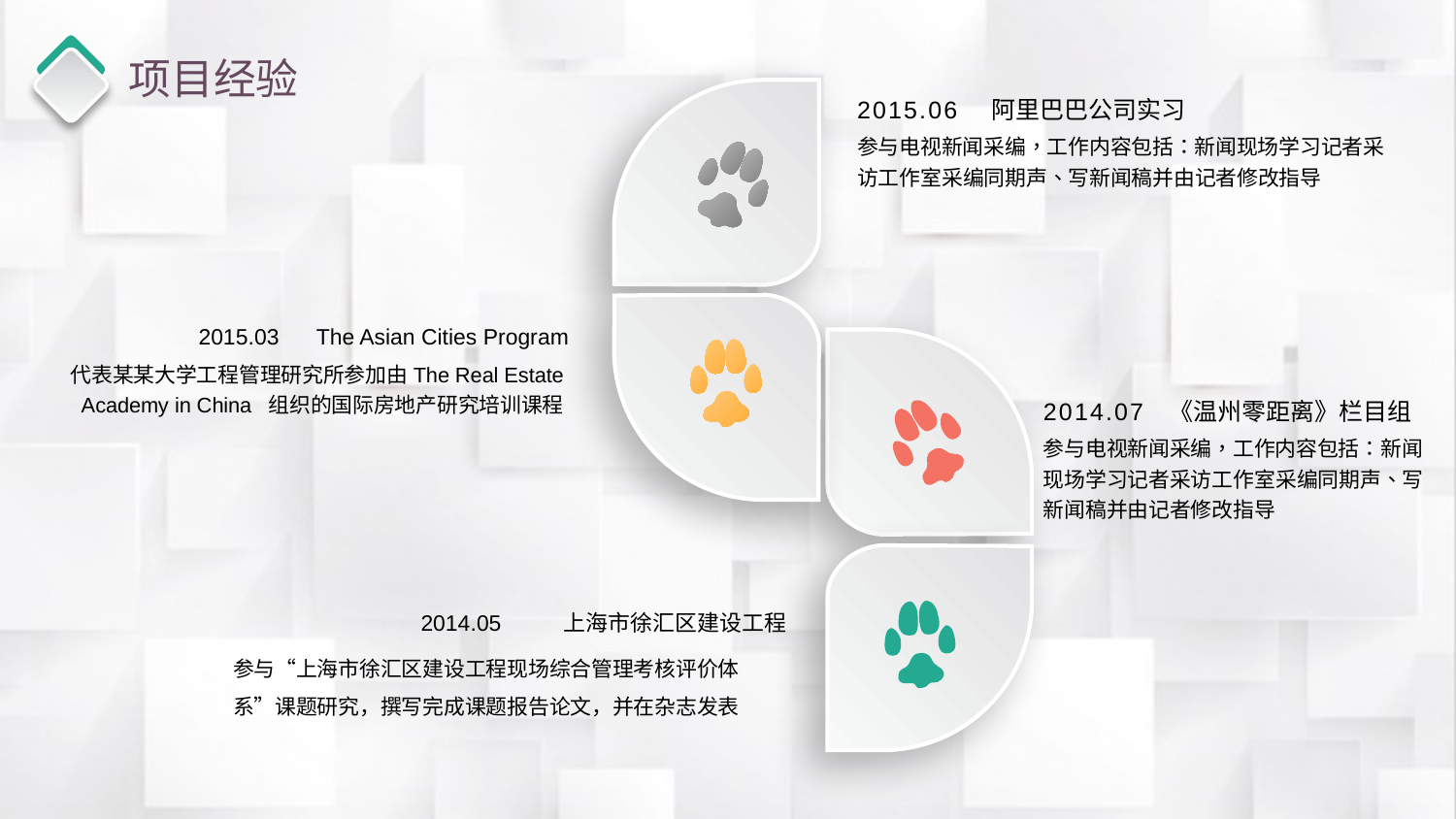

项目经验

2015.06   阿里巴巴公司实习
参与电视新闻采编，工作内容包括：新闻现场学习记者采访工作室采编同期声、写新闻稿并由记者修改指导

2015.03      The Asian Cities Program
代表某某大学工程管理研究所参加由The Real Estate Academy in China  组织的国际房地产研究培训课程

2014.07  《温州零距离》栏目组
参与电视新闻采编，工作内容包括：新闻现场学习记者采访工作室采编同期声、写新闻稿并由记者修改指导

2014.05         上海市徐汇区建设工程
参与“上海市徐汇区建设工程现场综合管理考核评价体系”课题研究，撰写完成课题报告论文，并在杂志发表